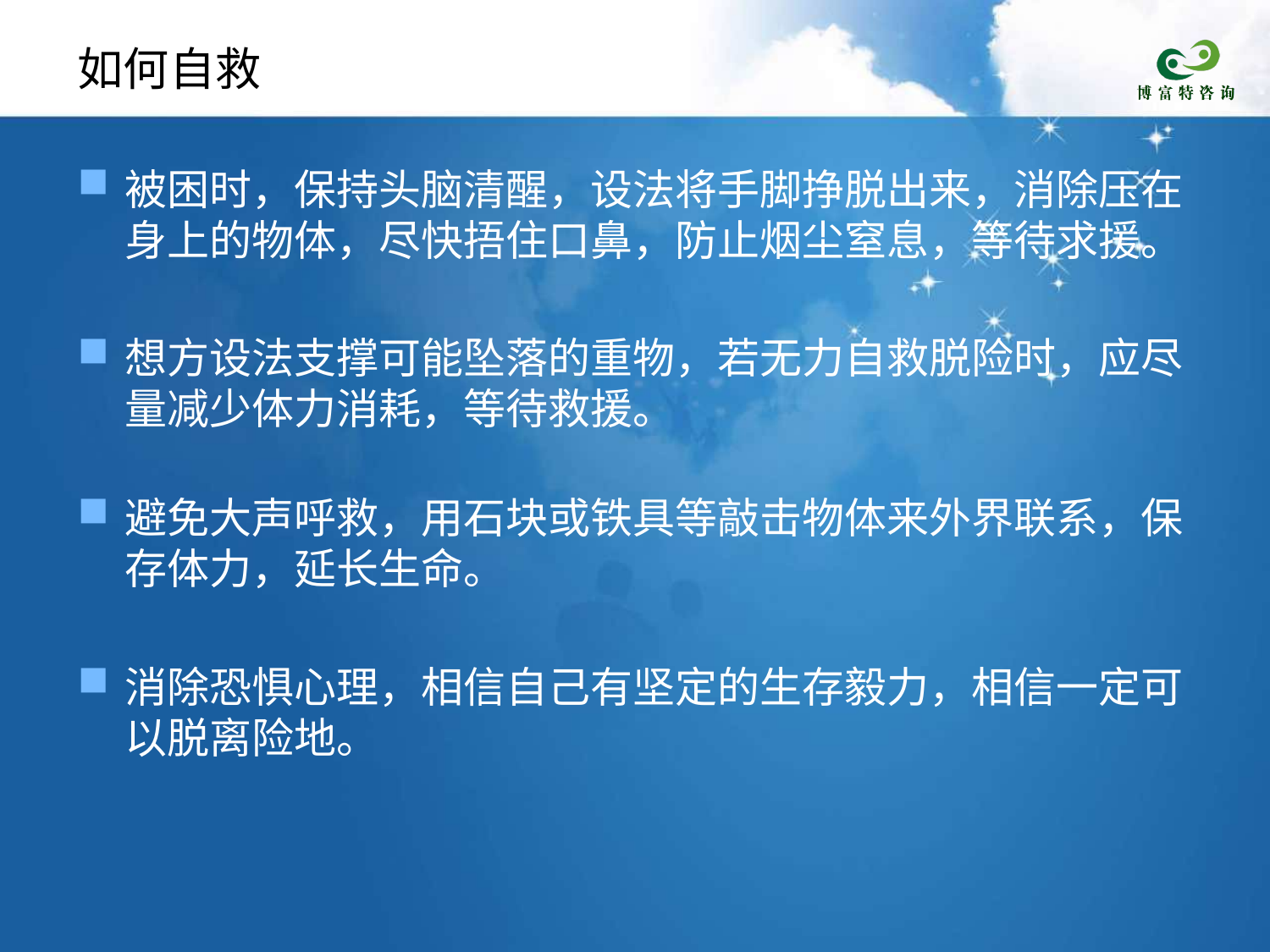

# 如何自救
被困时，保持头脑清醒，设法将手脚挣脱出来，消除压在身上的物体，尽快捂住口鼻，防止烟尘窒息，等待求援。

想方设法支撑可能坠落的重物，若无力自救脱险时，应尽量减少体力消耗，等待救援。

避免大声呼救，用石块或铁具等敲击物体来外界联系，保存体力，延长生命。

消除恐惧心理，相信自己有坚定的生存毅力，相信一定可以脱离险地。